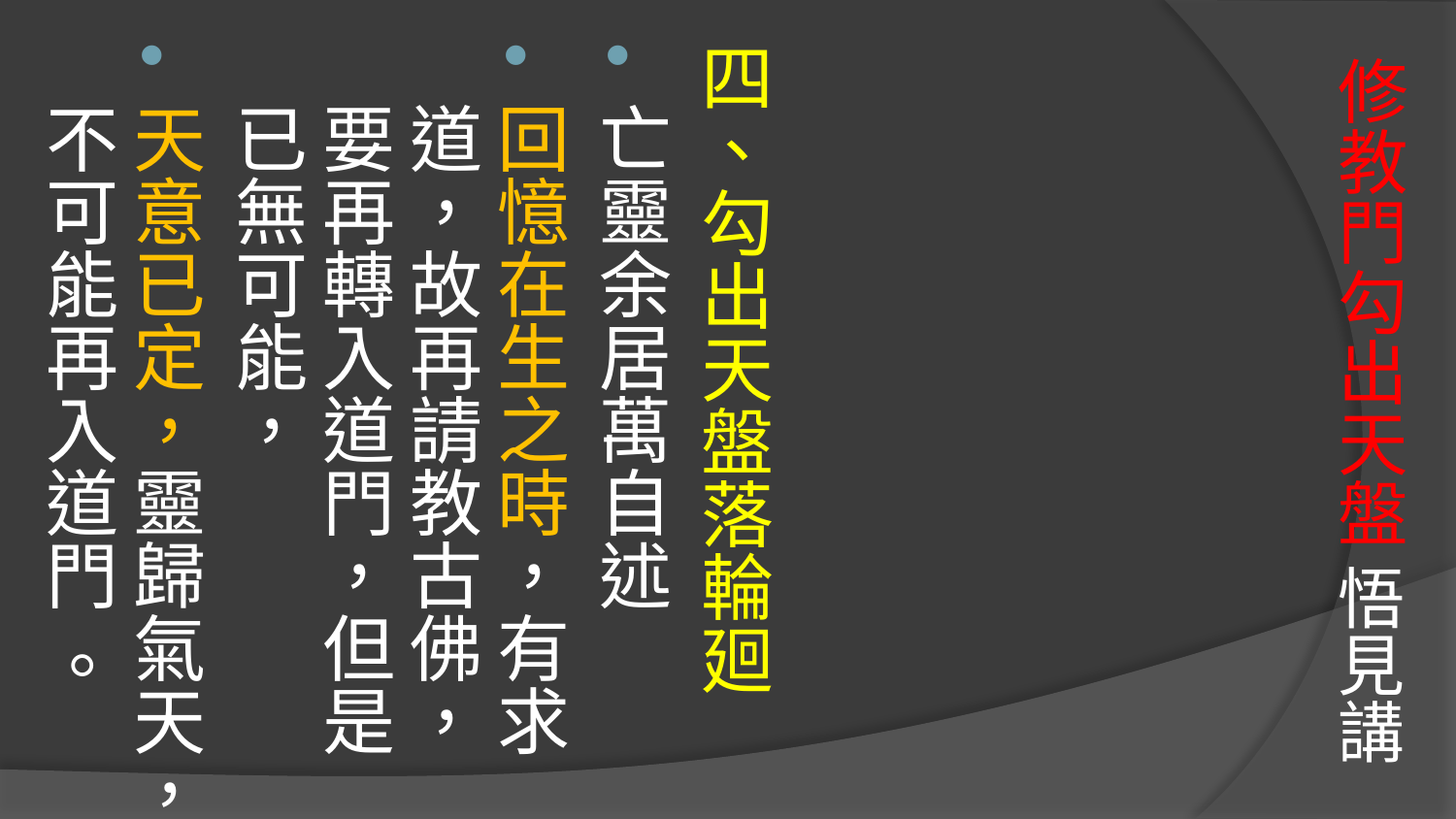

四、勾出天盤落輪廻
亡靈余居萬自述
回憶在生之時，有求道，故再請教古佛，要再轉入道門，但是已無可能，
天意已定，靈歸氣天，不可能再入道門 。
# 修教門勾出天盤 悟見講